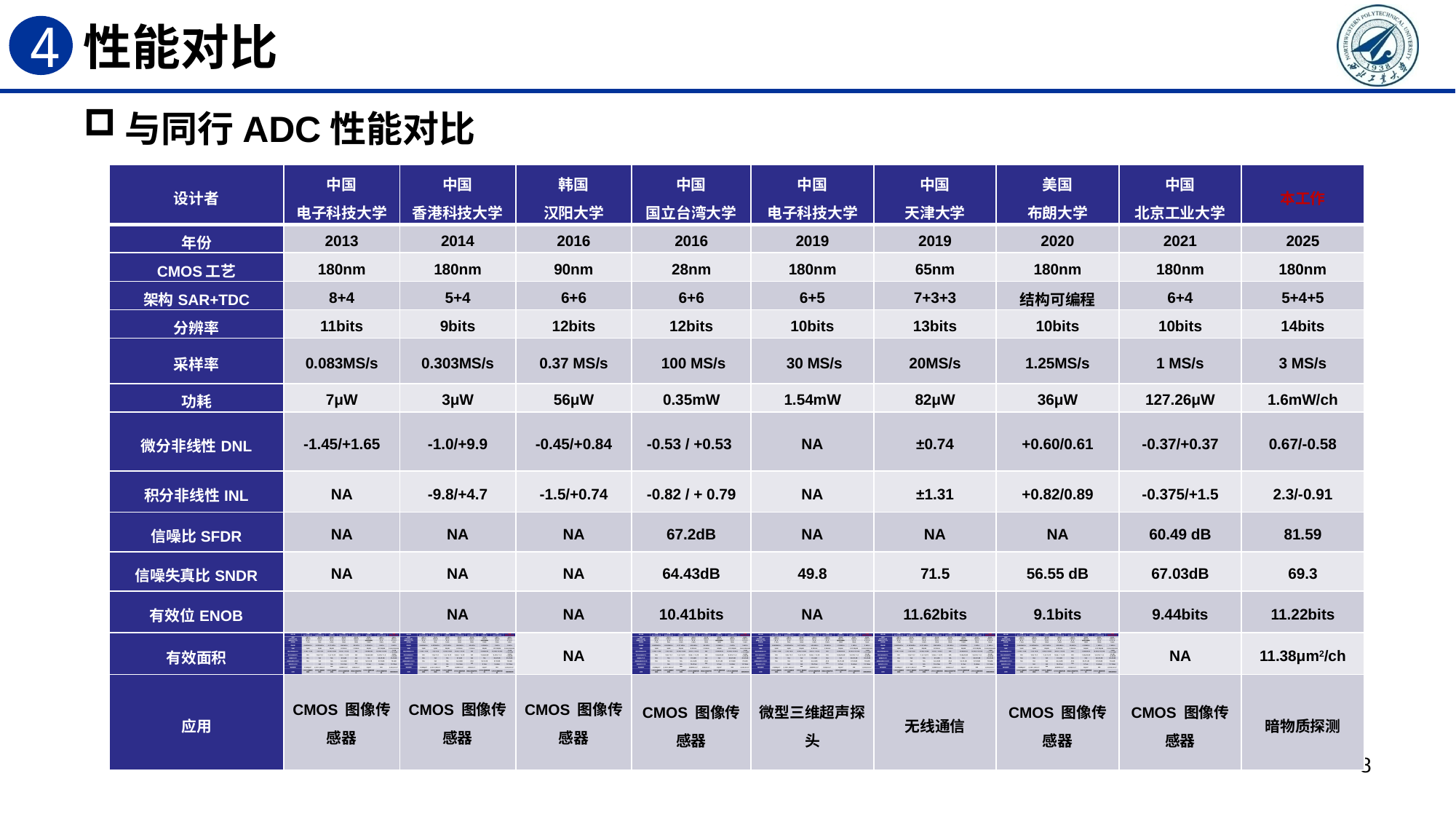

# 性能对比
4
与同行ADC性能对比

| 设计者 | 中国 电子科技大学 | 中国 香港科技大学 | 韩国 汉阳大学 | 中国 国立台湾大学 | 中国 电子科技大学 | 中国 天津大学 | 美国 布朗大学 | 中国 北京工业大学 | 本工作 |
| --- | --- | --- | --- | --- | --- | --- | --- | --- | --- |
| 年份 | 2013 | 2014 | 2016 | 2016 | 2019 | 2019 | 2020 | 2021 | 2025 |
| CMOS工艺 | 180nm | 180nm | 90nm | 28nm | 180nm | 65nm | 180nm | 180nm | 180nm |
| 架构SAR+TDC | 8+4 | 5+4 | 6+6 | 6+6 | 6+5 | 7+3+3 | 结构可编程 | 6+4 | 5+4+5 |
| 分辨率 | 11bits | 9bits | 12bits | 12bits | 10bits | 13bits | 10bits | 10bits | 14bits |
| 采样率 | 0.083MS/s | 0.303MS/s | 0.37 MS/s | 100 MS/s | 30 MS/s | 20MS/s | 1.25MS/s | 1 MS/s | 3 MS/s |
| 功耗 | 7μW | 3μW | 56μW | 0.35mW | 1.54mW | 82μW | 36μW | 127.26μW | 1.6mW/ch |
| 微分非线性DNL | -1.45/+1.65 | -1.0/+9.9 | -0.45/+0.84 | -0.53 / +0.53 | NA | ±0.74 | +0.60/0.61 | -0.37/+0.37 | 0.67/-0.58 |
| 积分非线性INL | NA | -9.8/+4.7 | -1.5/+0.74 | -0.82 / + 0.79 | NA | ±1.31 | +0.82/0.89 | -0.375/+1.5 | 2.3/-0.91 |
| 信噪比SFDR | NA | NA | NA | 67.2dB | NA | NA | NA | 60.49 dB | 81.59 |
| 信噪失真比SNDR | NA | NA | NA | 64.43dB | 49.8 | 71.5 | 56.55 dB | 67.03dB | 69.3 |
| 有效位ENOB |  | NA | NA | 10.41bits | NA | 11.62bits | 9.1bits | 9.44bits | 11.22bits |
| 有效面积 |  |  | NA |  |  |  |  | NA | 11.38μm2/ch |
| 应用 | CMOS 图像传感器 | CMOS 图像传感器 | CMOS 图像传感器 | CMOS 图像传感器 | 微型三维超声探头 | 无线通信 | CMOS 图像传感器 | CMOS 图像传感器 | 暗物质探测 |
8